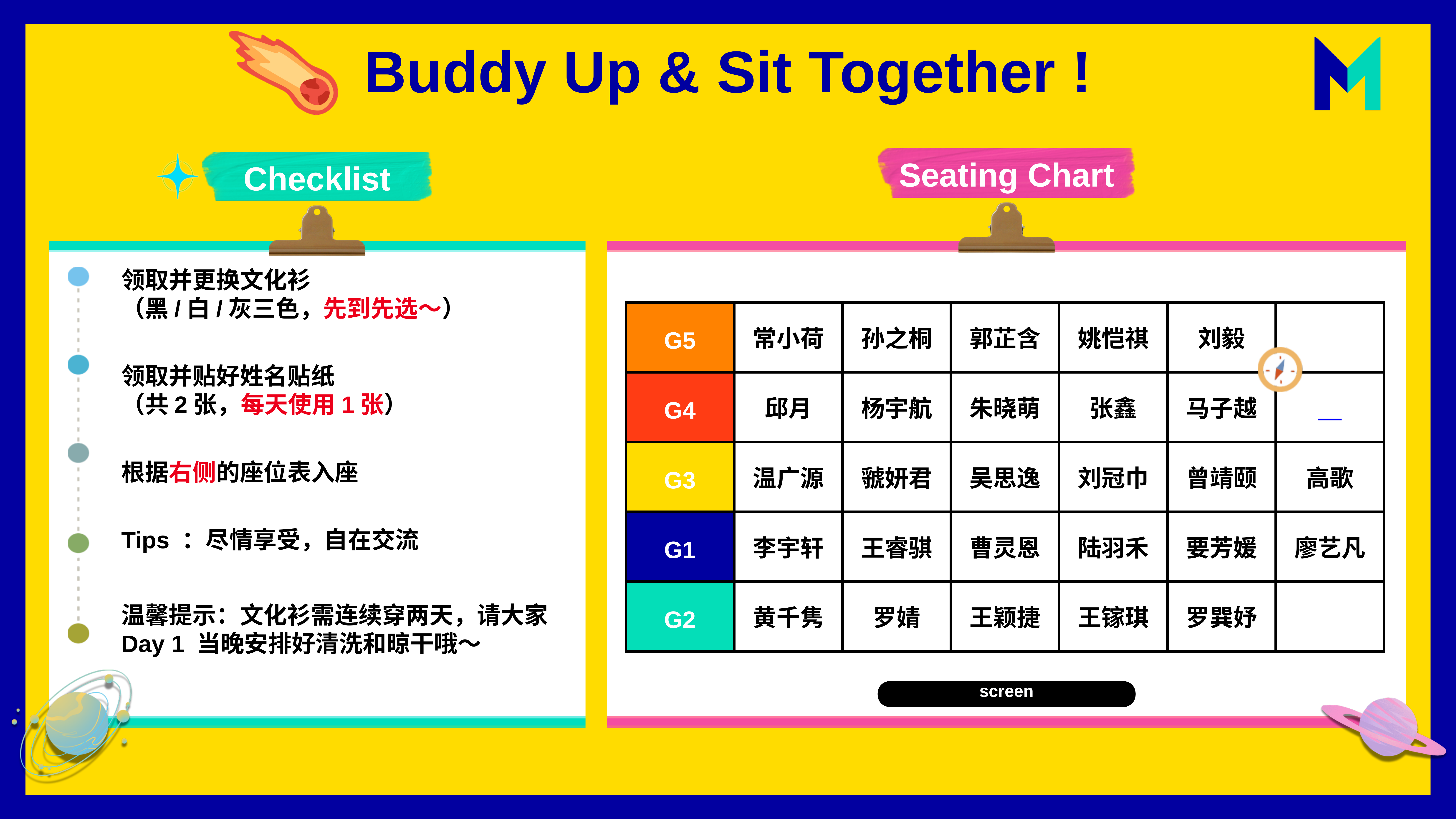

Buddy Up & Sit Together !

Seating Chart
Checklist

领取并更换文化衫
（黑/白/灰三色，先到先选～）

| G5 | 常小荷 | 孙之桐 | 郭芷含 | 姚恺祺 | 刘毅 |  |
| --- | --- | --- | --- | --- | --- | --- |
| G4 | 邱月 | 杨宇航 | 朱晓萌 | 张鑫 | 马子越 |  |
| G3 | 温广源 | 虢妍君 | 吴思逸 | 刘冠巾 | 曾靖颐 | 高歌 |
| G1 | 李宇轩 | 王睿骐 | 曹灵恩 | 陆羽禾 | 要芳媛 | 廖艺凡 |
| G2 | 黄千隽 | 罗婧 | 王颖捷 | 王镓琪 | 罗巽妤 |  |

领取并贴好姓名贴纸
（共2张，每天使用1张）
根据右侧的座位表入座
Tips ：尽情享受，自在交流
温馨提示：文化衫需连续穿两天，请大家Day 1 当晚安排好清洗和晾干哦～

screen